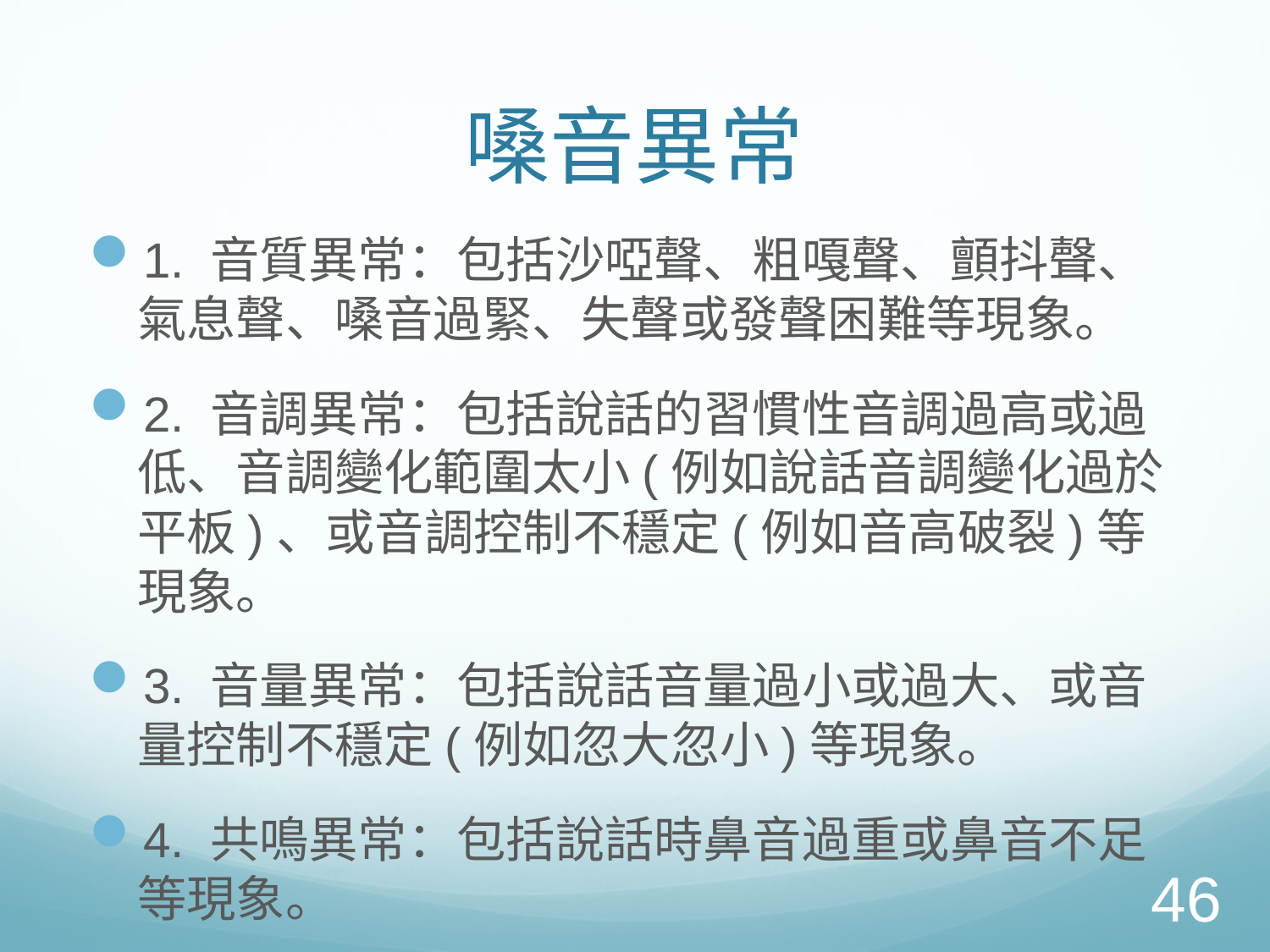

# 嗓音異常
1. 音質異常：包括沙啞聲、粗嘎聲、顫抖聲、氣息聲、嗓音過緊、失聲或發聲困難等現象。
2. 音調異常：包括說話的習慣性音調過高或過低、音調變化範圍太小(例如說話音調變化過於平板)、或音調控制不穩定(例如音高破裂)等現象。
3. 音量異常：包括說話音量過小或過大、或音量控制不穩定(例如忽大忽小)等現象。
4. 共鳴異常：包括說話時鼻音過重或鼻音不足等現象。
46